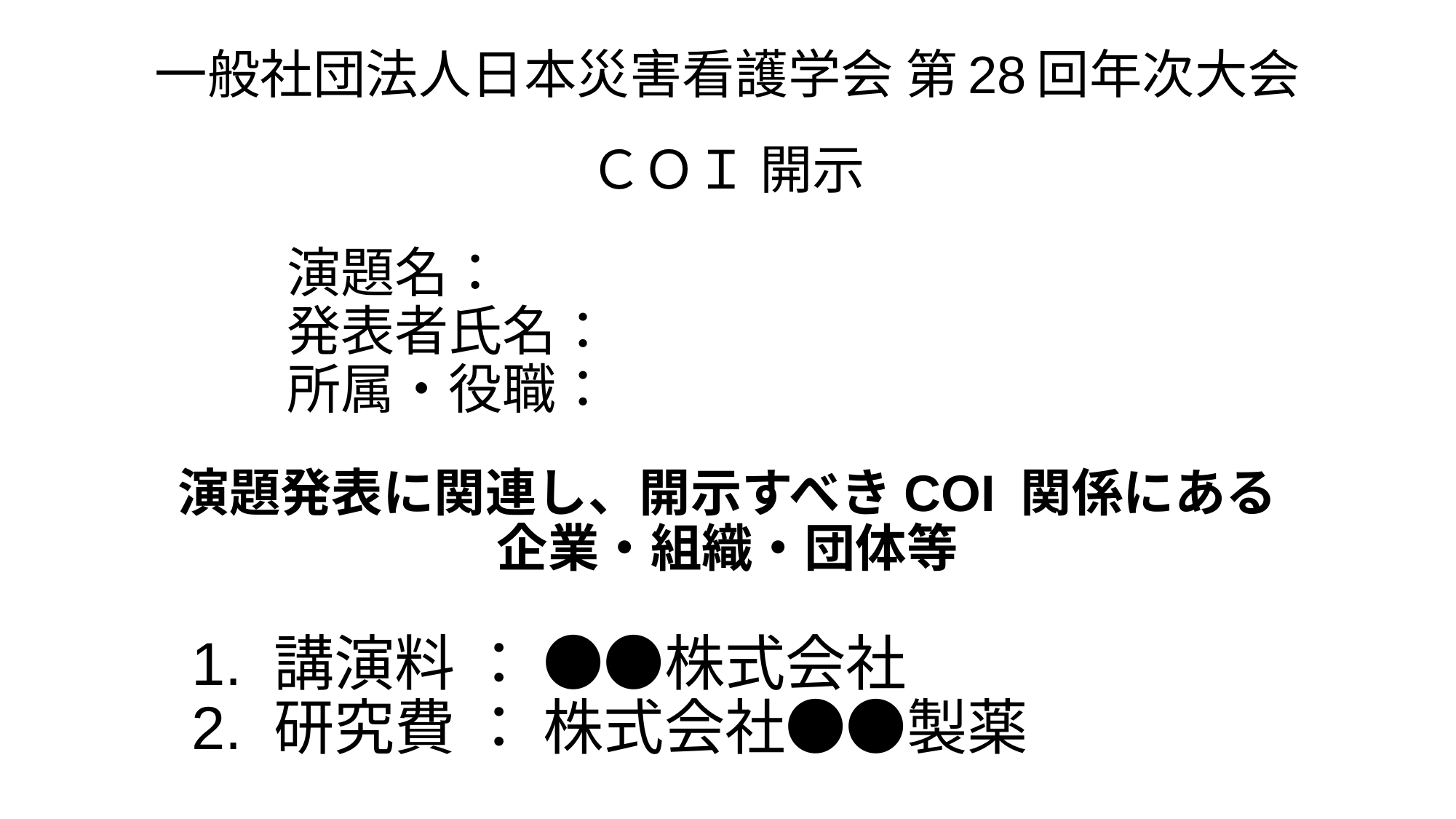

# 一般社団法人日本災害看護学会 第28回年次大会 ＣＯＩ 開示
演題名：
発表者氏名：
所属・役職：
演題発表に関連し、開示すべきCOI 関係にある
企業・組織・団体等
1. 講演料 ： ●●株式会社
2. 研究費 ： 株式会社●●製薬